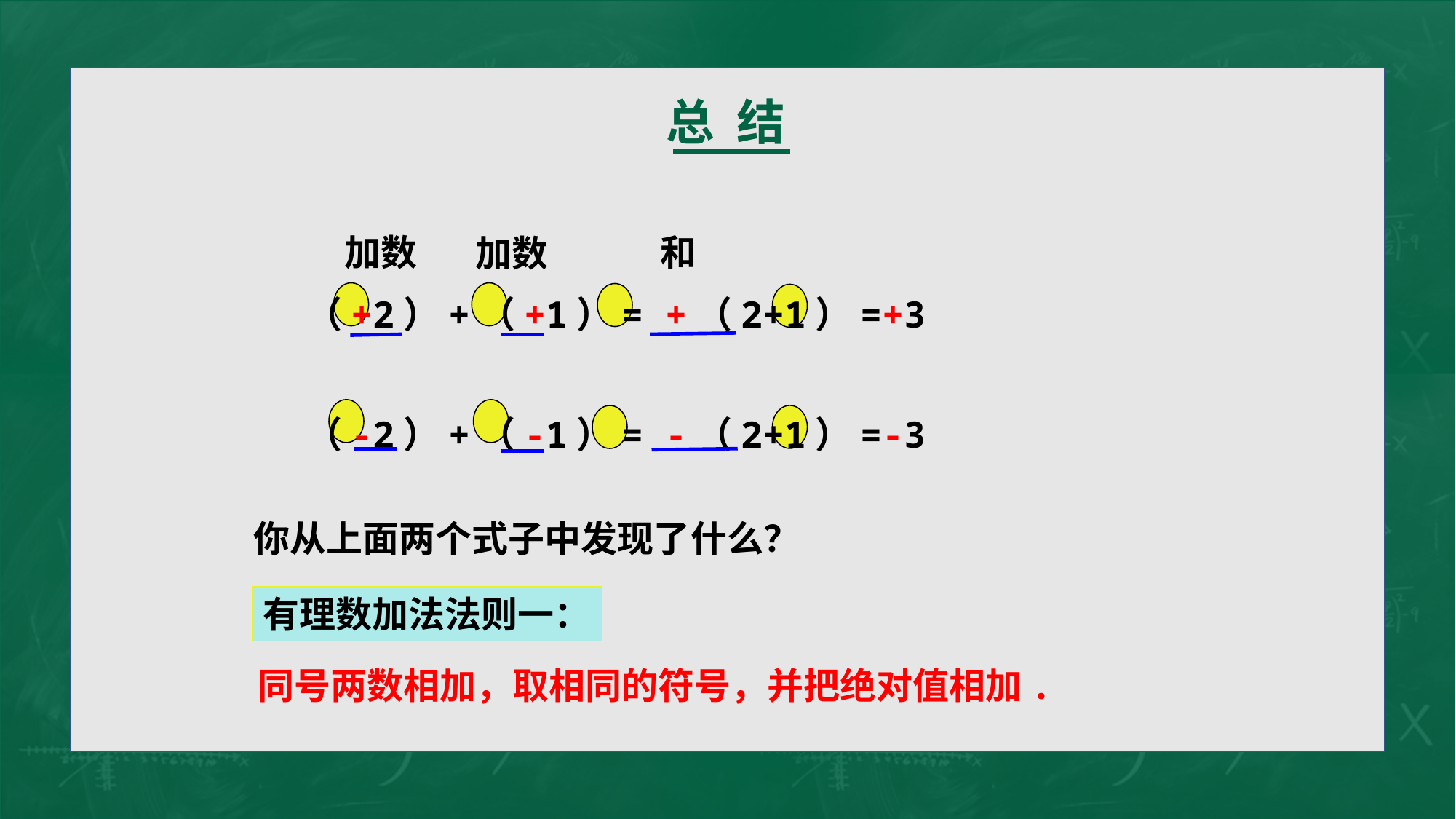

总  结
加数
和
加数
    （+2）+（+1）= +（2+1）=+3
    （-2）+（-1）= -（2+1）=-3

你从上面两个式子中发现了什么？
有理数加法法则一：
同号两数相加，取相同的符号，并把绝对值相加.